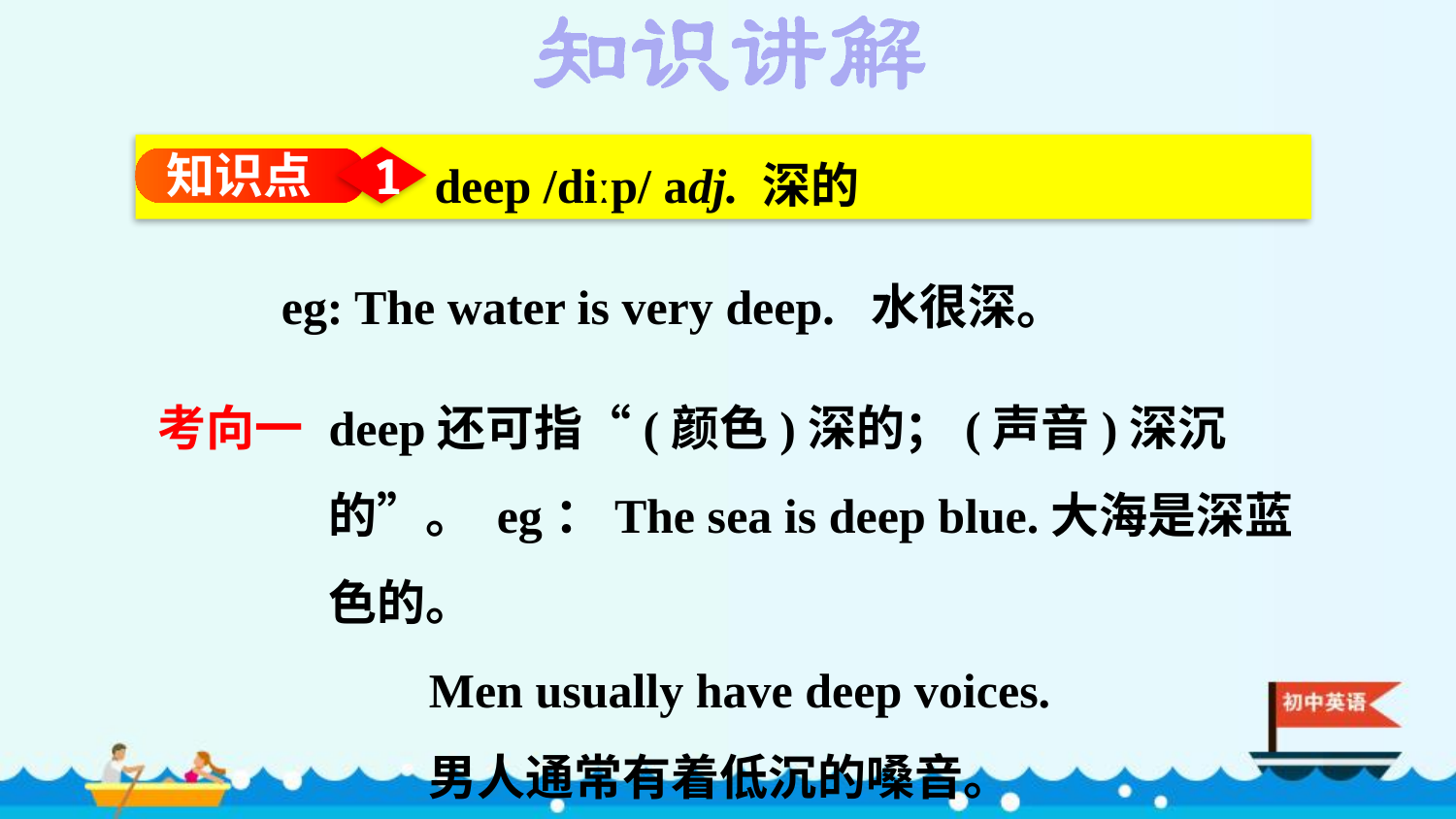

deep /diːp/ adj. 深的

知识点
1

   eg: The water is very deep.  水很深。
deep还可指“(颜色)深的；(声音)深沉的”。 eg：The sea is deep blue.大海是深蓝色的。
Men usually have deep voices.
男人通常有着低沉的嗓音。
考向一